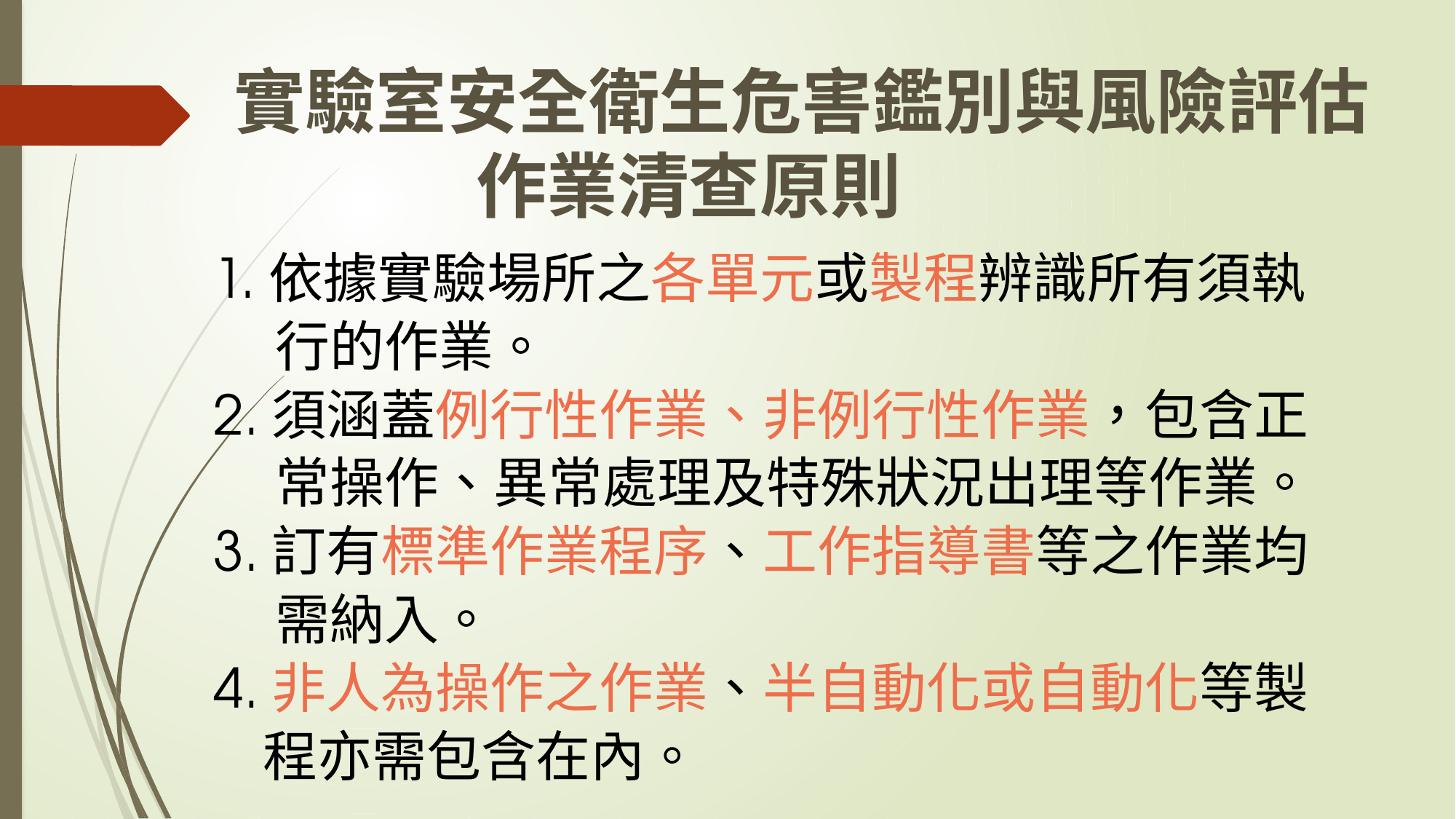

實驗室安全衛生危害鑑別與風險評估
              作業清查原則

1.依據實驗場所之各單元或製程辨識所有須執
    行的作業。
2.須涵蓋例行性作業、非例行性作業，包含正
    常操作、異常處理及特殊狀況出理等作業。
3.訂有標準作業程序、工作指導書等之作業均
    需納入。
4.非人為操作之作業、半自動化或自動化等製
   程亦需包含在內。